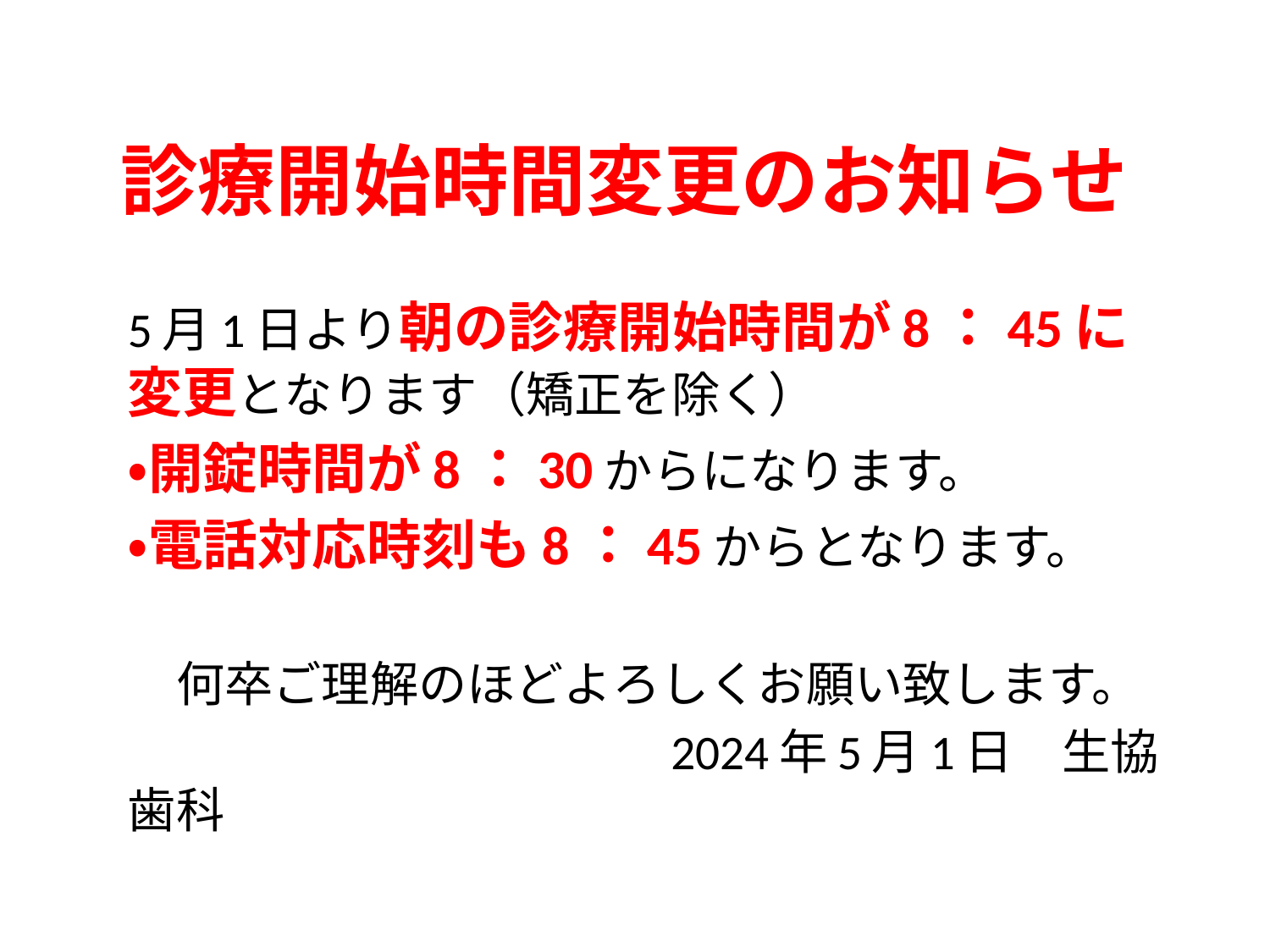

# 診療開始時間変更のお知らせ
5月1日より朝の診療開始時間が8：45に変更となります（矯正を除く）
・開錠時間が8：30からになります。
・電話対応時刻も8：45からとなります。

　何卒ご理解のほどよろしくお願い致します。
　　　　　　　　　　　2024年5月1日　生協歯科